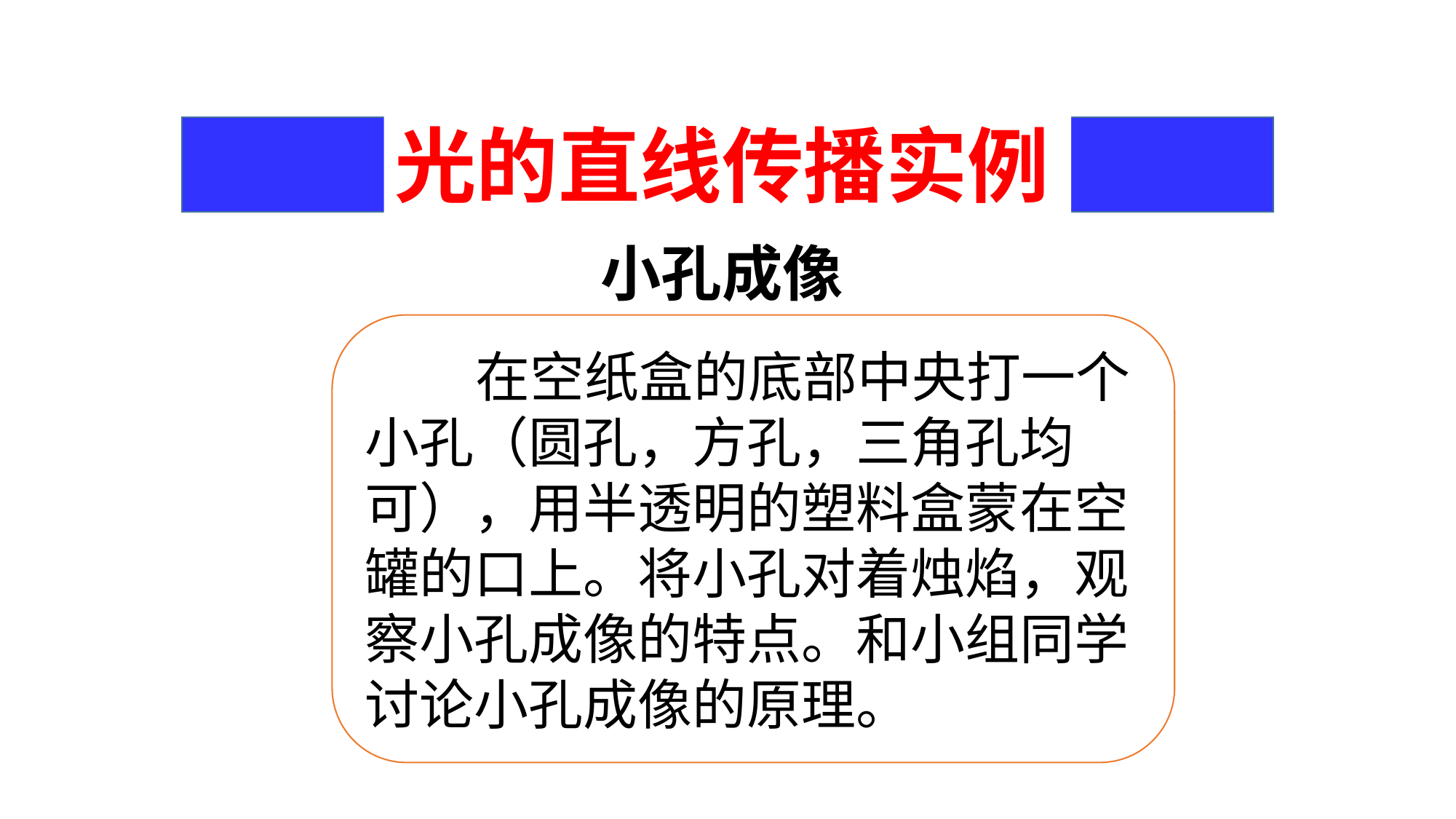

光的直线传播实例

小孔成像
        在空纸盒的底部中央打一个小孔（圆孔，方孔，三角孔均可），用半透明的塑料盒蒙在空罐的口上。将小孔对着烛焰，观察小孔成像的特点。和小组同学讨论小孔成像的原理。